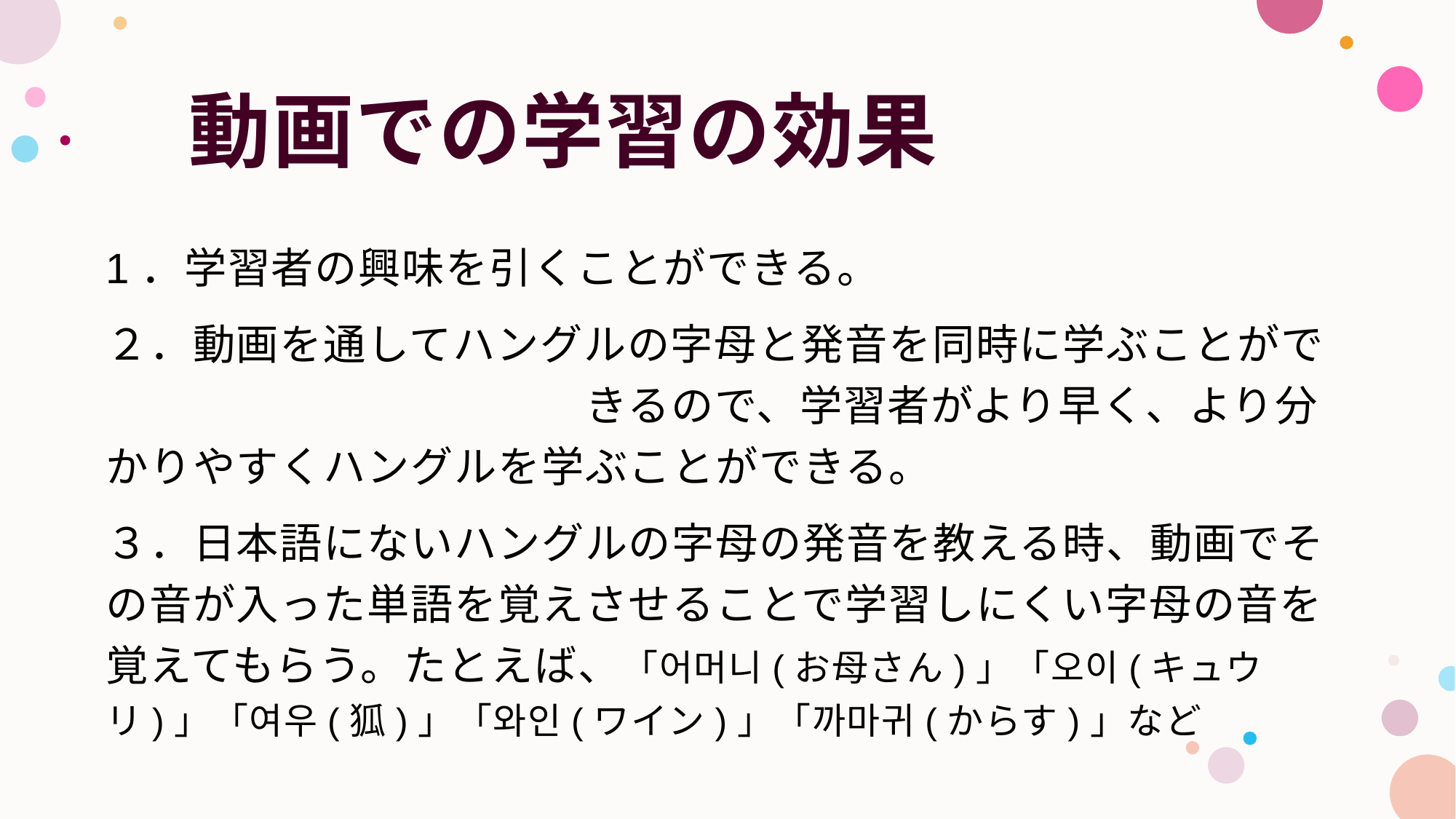

# 動画での学習の効果
1．学習者の興味を引くことができる。
２．動画を通してハングルの字母と発音を同時に学ぶことがで　　　　　　　　　　　きるので、学習者がより早く、より分かりやすくハングルを学ぶことができる。
３．日本語にないハングルの字母の発音を教える時、動画でその音が入った単語を覚えさせることで学習しにくい字母の音を覚えてもらう。たとえば、「어머니(お母さん)」「오이(キュウリ)」「여우(狐)」「와인(ワイン)」「까마귀(からす)」など